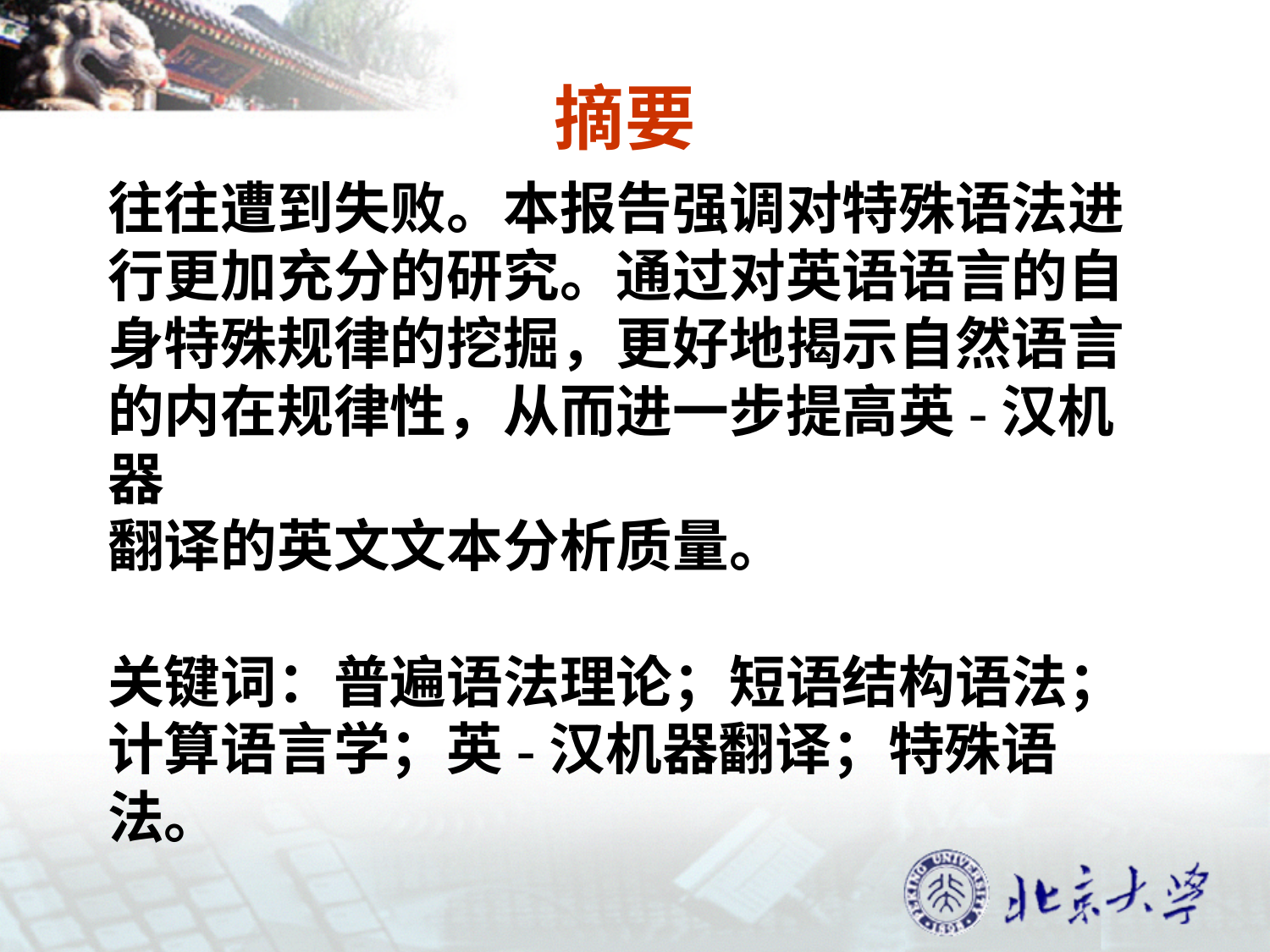

摘要
往往遭到失败。本报告强调对特殊语法进
行更加充分的研究。通过对英语语言的自
身特殊规律的挖掘，更好地揭示自然语言
的内在规律性，从而进一步提高英-汉机器
翻译的英文文本分析质量。

关键词：普遍语法理论；短语结构语法；
计算语言学；英-汉机器翻译；特殊语法。